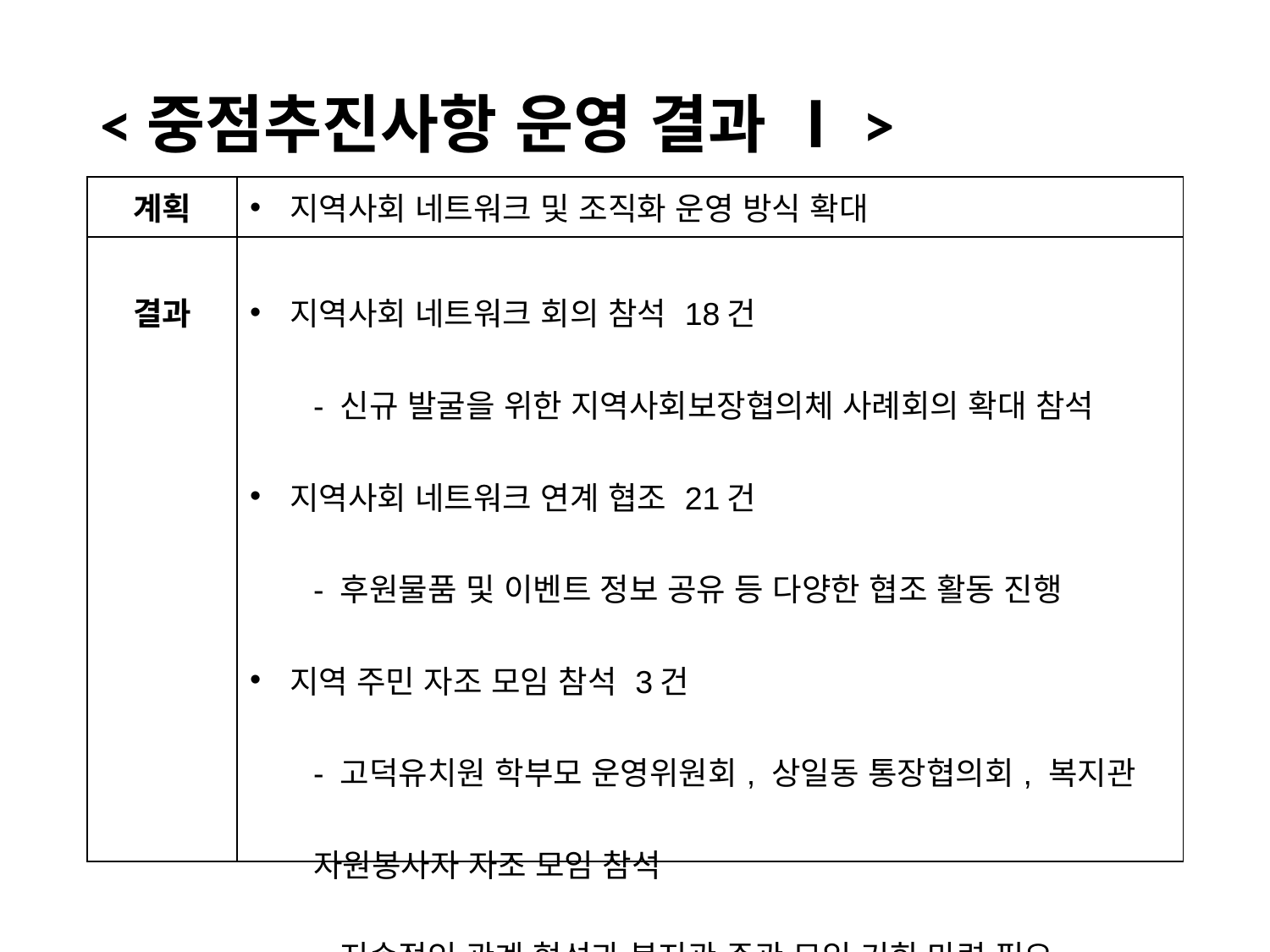

# <중점추진사항 운영 결과 Ⅰ>
| 계획 | 지역사회 네트워크 및 조직화 운영 방식 확대 |
| --- | --- |
| 결과 | 지역사회 네트워크 회의 참석 18건 - 신규 발굴을 위한 지역사회보장협의체 사례회의 확대 참석 지역사회 네트워크 연계 협조 21건 - 후원물품 및 이벤트 정보 공유 등 다양한 협조 활동 진행 지역 주민 자조 모임 참석 3건 - 고덕유치원 학부모 운영위원회, 상일동 통장협의회, 복지관 자원봉사자 자조 모임 참석 - 지속적인 관계 형성과 복지관 주관 모임 기회 마련 필요 |